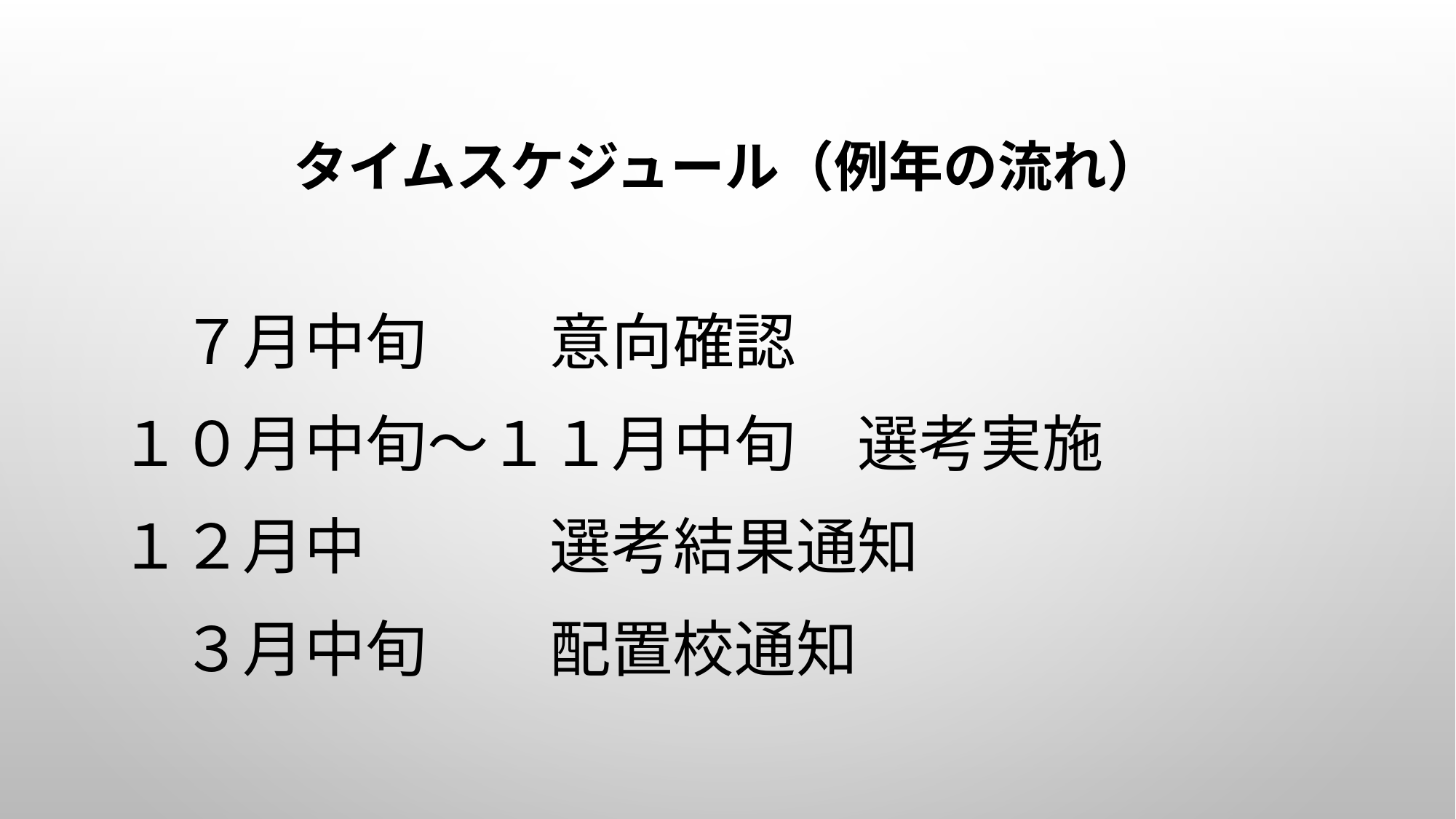

# タイムスケジュール（例年の流れ）
　７月中旬　　意向確認
１０月中旬～１１月中旬　選考実施
１２月中　　　選考結果通知
　３月中旬　　配置校通知